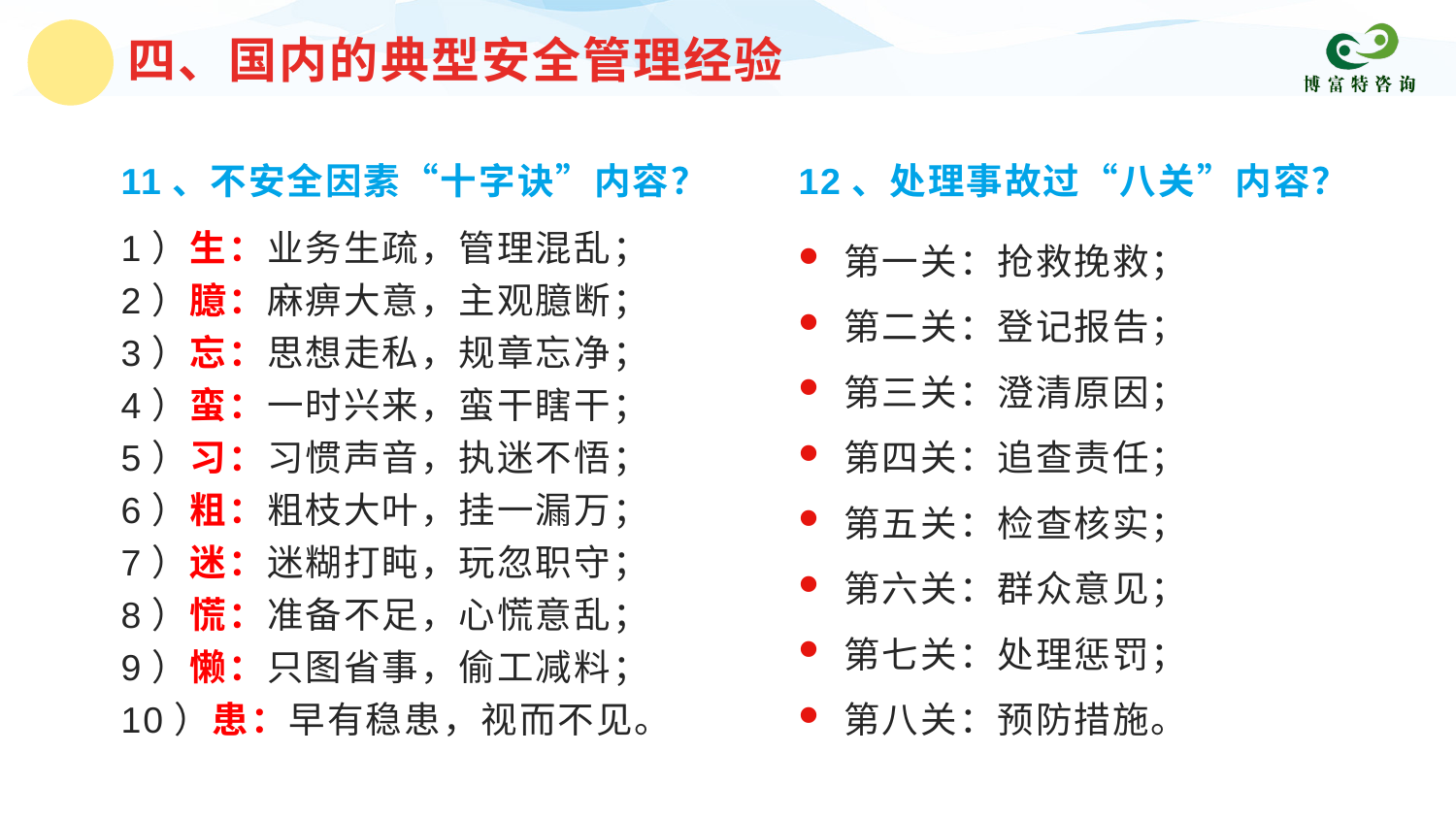

四、国内的典型安全管理经验
11、不安全因素“十字诀”内容？
1）生：业务生疏，管理混乱；
2）臆：麻痹大意，主观臆断；
3）忘：思想走私，规章忘净；
4）蛮：一时兴来，蛮干瞎干；
5）习：习惯声音，执迷不悟；
6）粗：粗枝大叶，挂一漏万；
7）迷：迷糊打盹，玩忽职守；
8）慌：准备不足，心慌意乱；
9）懒：只图省事，偷工减料；
10）患：早有稳患，视而不见。
12、处理事故过“八关”内容？
第一关：抢救挽救；
第二关：登记报告；
第三关：澄清原因；
第四关：追查责任；
第五关：检查核实；
第六关：群众意见；
第七关：处理惩罚；
第八关：预防措施。